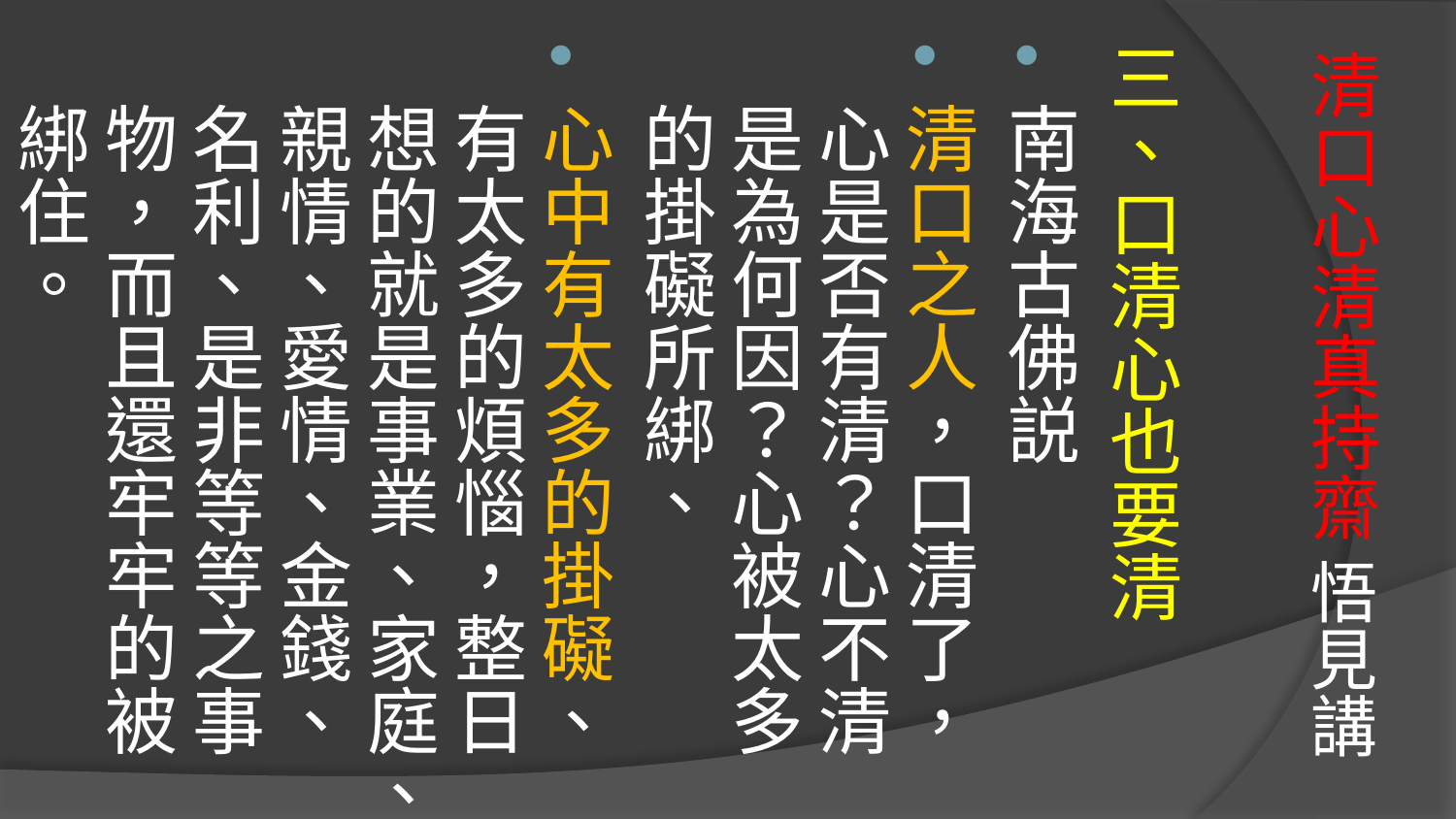

三、口清心也要清
南海古佛説
清口之人，口清了，心是否有清？心不清是為何因？心被太多的掛礙所綁、
心中有太多的掛礙、有太多的煩惱，整日想的就是事業、家庭、親情、愛情、金錢、名利、是非等等之事物，而且還牢牢的被綁住。
# 清口心清真持齋 悟見講